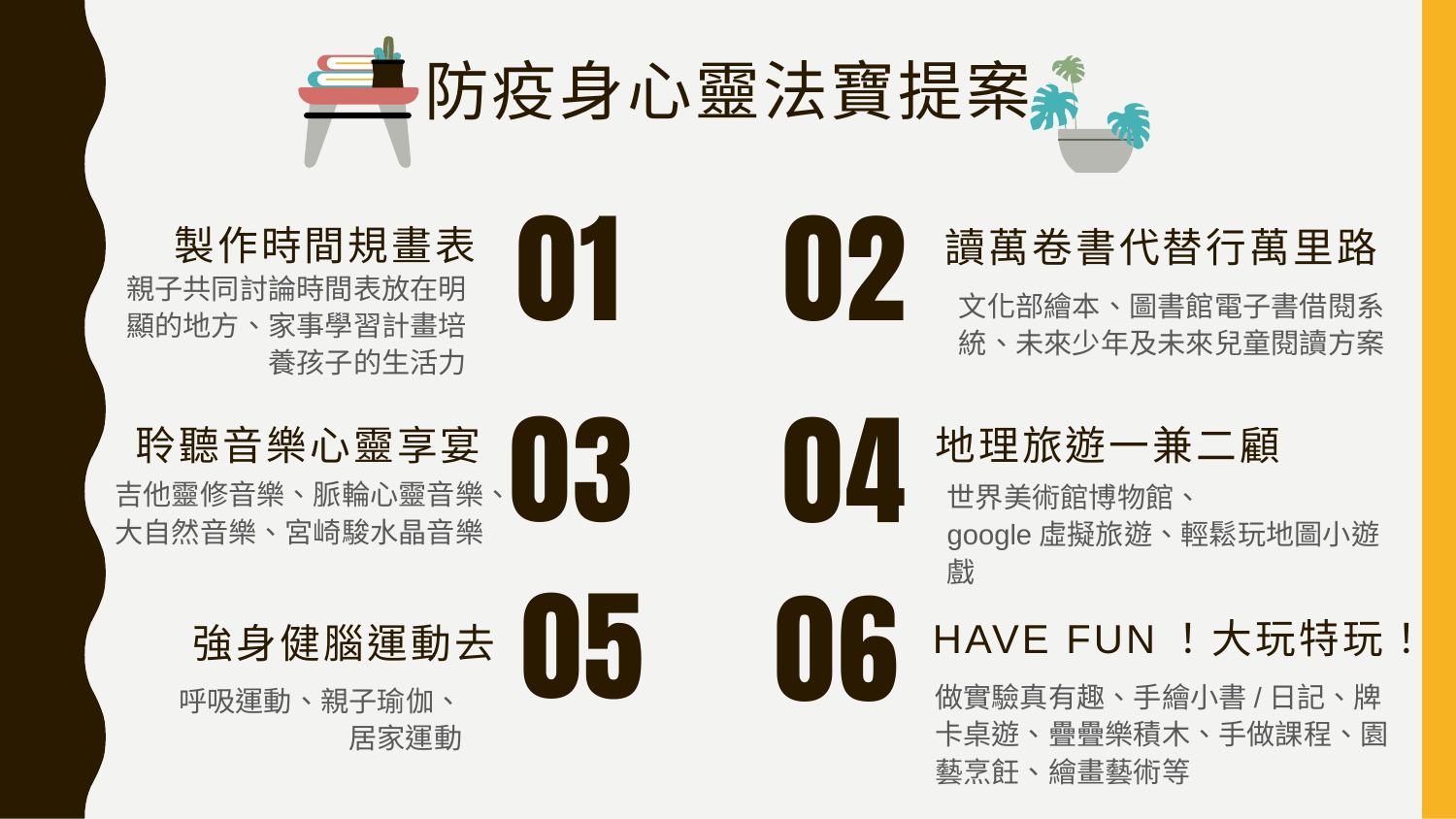

# 防疫身心靈法寶提案
01
02
製作時間規畫表
讀萬卷書代替行萬里路
親子共同討論時間表放在明顯的地方、家事學習計畫培養孩子的生活力
文化部繪本、圖書館電子書借閱系統、未來少年及未來兒童閱讀方案
03
04
聆聽音樂心靈享宴
地理旅遊一兼二顧
吉他靈修音樂、脈輪心靈音樂、
大自然音樂、宮崎駿水晶音樂
世界美術館博物館、
google虛擬旅遊、輕鬆玩地圖小遊戲

05
06
HAVE FUN！大玩特玩！
強身健腦運動去
做實驗真有趣、手繪小書/日記、牌卡桌遊、疊疊樂積木、手做課程、園藝烹飪、繪畫藝術等
呼吸運動、親子瑜伽、居家運動